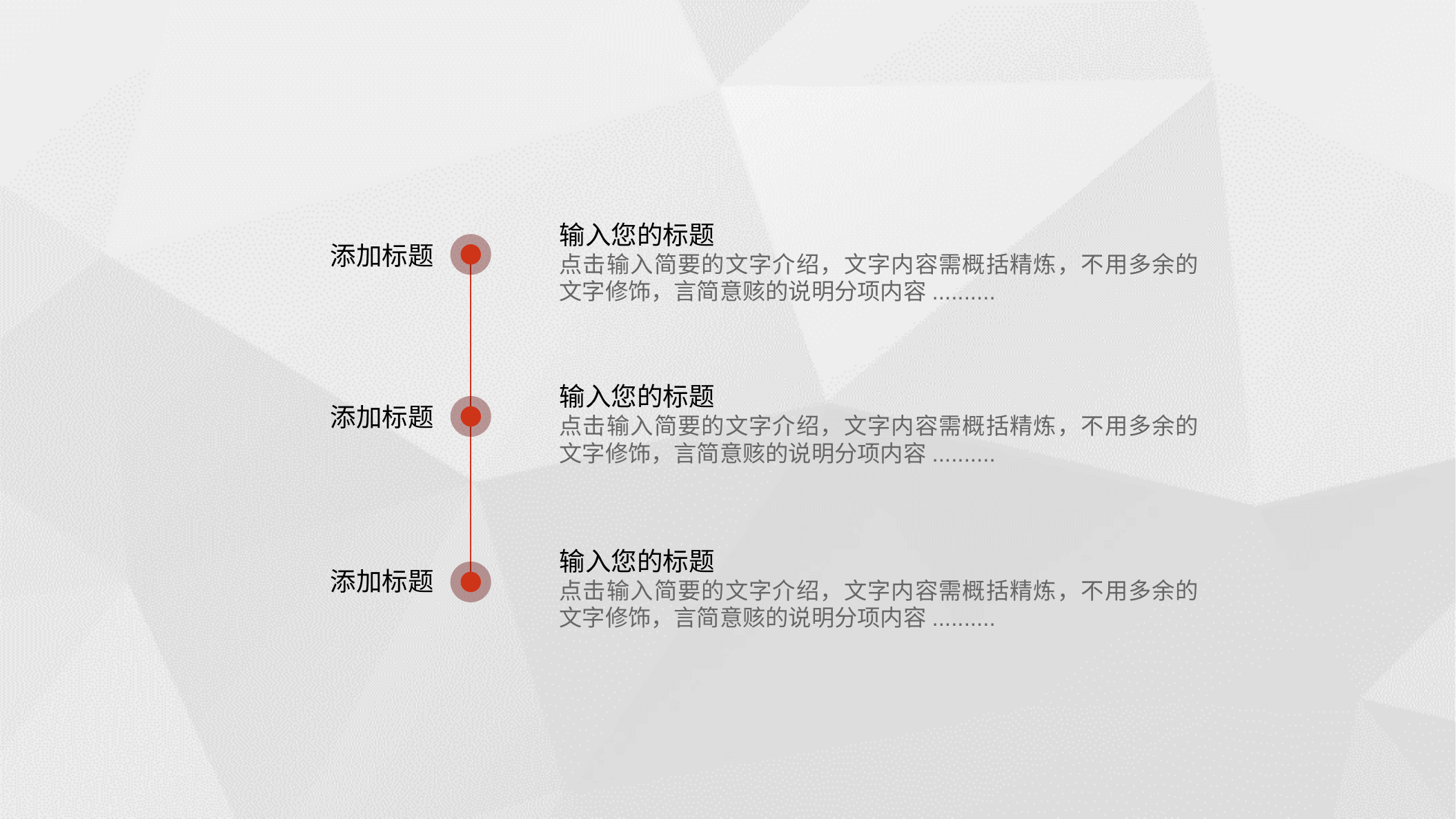

输入您的标题
点击输入简要的文字介绍，文字内容需概括精炼，不用多余的文字修饰，言简意赅的说明分项内容..........
添加标题

输入您的标题
点击输入简要的文字介绍，文字内容需概括精炼，不用多余的文字修饰，言简意赅的说明分项内容..........
添加标题

输入您的标题
点击输入简要的文字介绍，文字内容需概括精炼，不用多余的文字修饰，言简意赅的说明分项内容..........
添加标题